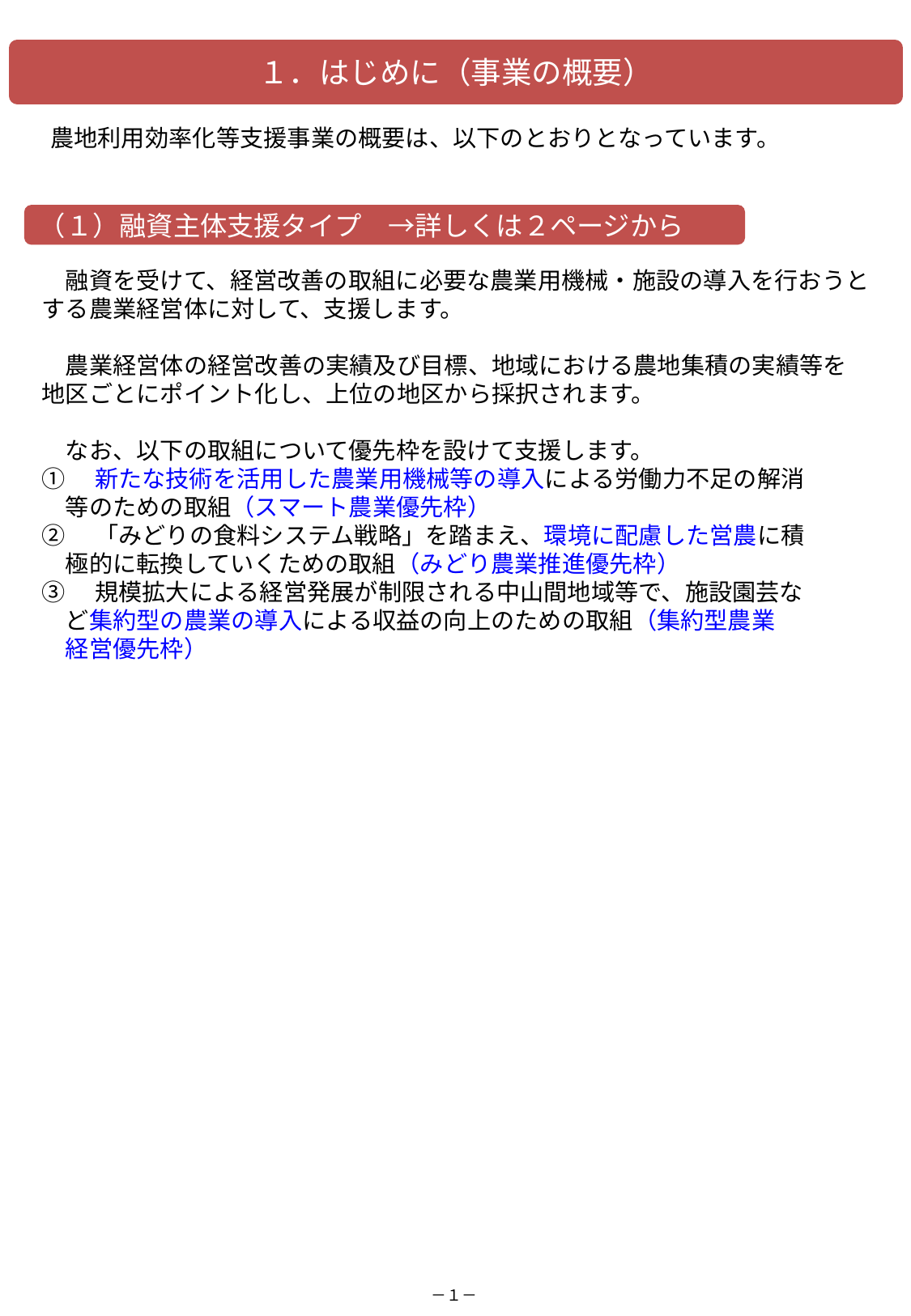

１．はじめに（事業の概要）
　農地利用効率化等支援事業の概要は、以下のとおりとなっています。
（１）融資主体支援タイプ　→詳しくは２ページから
　融資を受けて、経営改善の取組に必要な農業用機械・施設の導入を行おうとする農業経営体に対して、支援します。

　農業経営体の経営改善の実績及び目標、地域における農地集積の実績等を地区ごとにポイント化し、上位の地区から採択されます。

　なお、以下の取組について優先枠を設けて支援します。
①　新たな技術を活用した農業用機械等の導入による労働力不足の解消
　等のための取組（スマート農業優先枠）
②　「みどりの食料システム戦略」を踏まえ、環境に配慮した営農に積
　極的に転換していくための取組（みどり農業推進優先枠）
③　規模拡大による経営発展が制限される中山間地域等で、施設園芸な
　ど集約型の農業の導入による収益の向上のための取組（集約型農業
　経営優先枠）

－１－